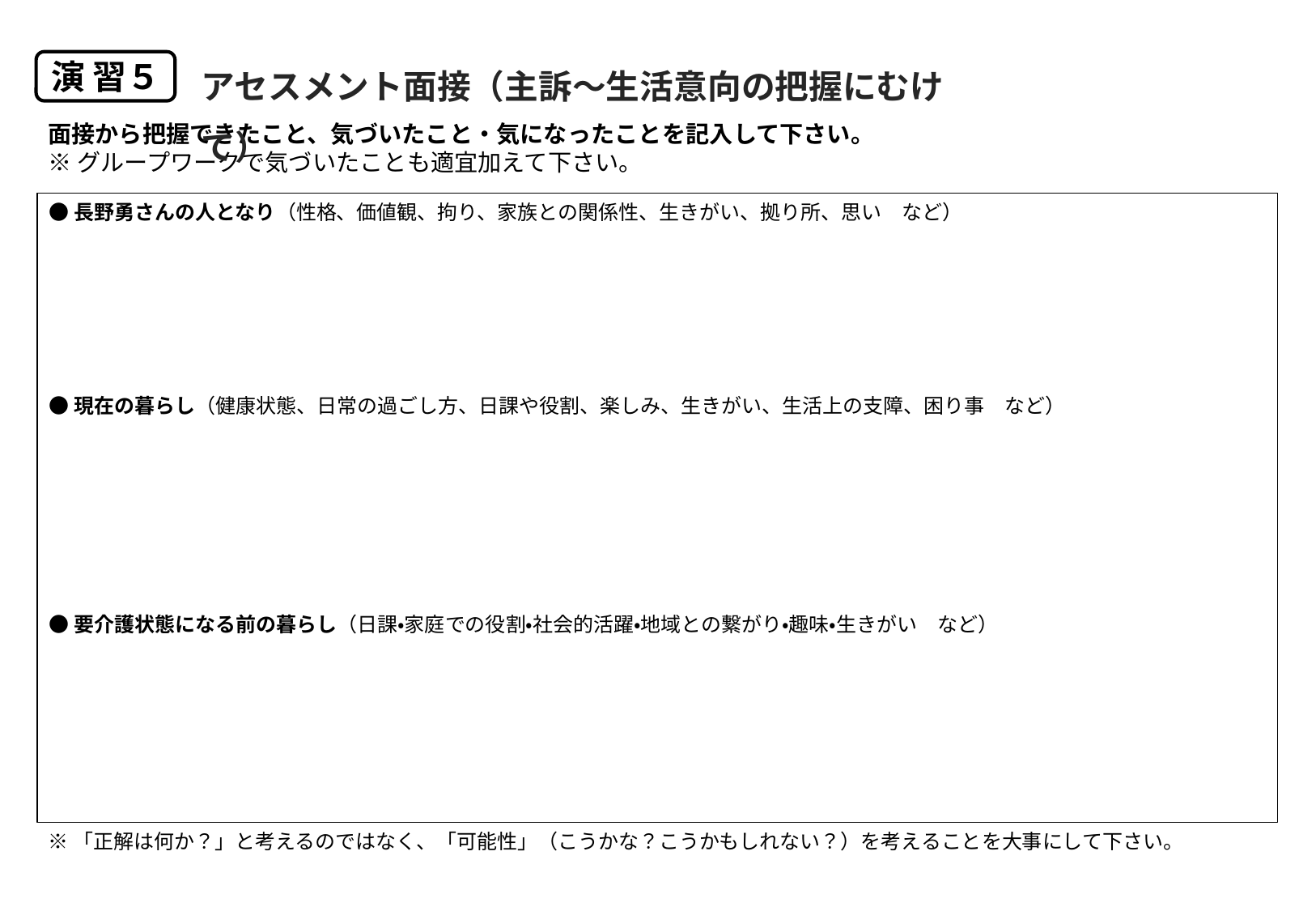

アセスメント面接（主訴～生活意向の把握にむけて）
演 習５
面接から把握できたこと、気づいたこと・気になったことを記入して下さい。
※グループワークで気づいたことも適宜加えて下さい。
●長野勇さんの人となり（性格、価値観、拘り、家族との関係性、生きがい、拠り所、思い　など）

●現在の暮らし（健康状態、日常の過ごし方、日課や役割、楽しみ、生きがい、生活上の支障、困り事　など）

●要介護状態になる前の暮らし（日課・家庭での役割・社会的活躍・地域との繋がり・趣味・生きがい　など）

※「正解は何か？」と考えるのではなく、「可能性」（こうかな？こうかもしれない？）を考えることを大事にして下さい。